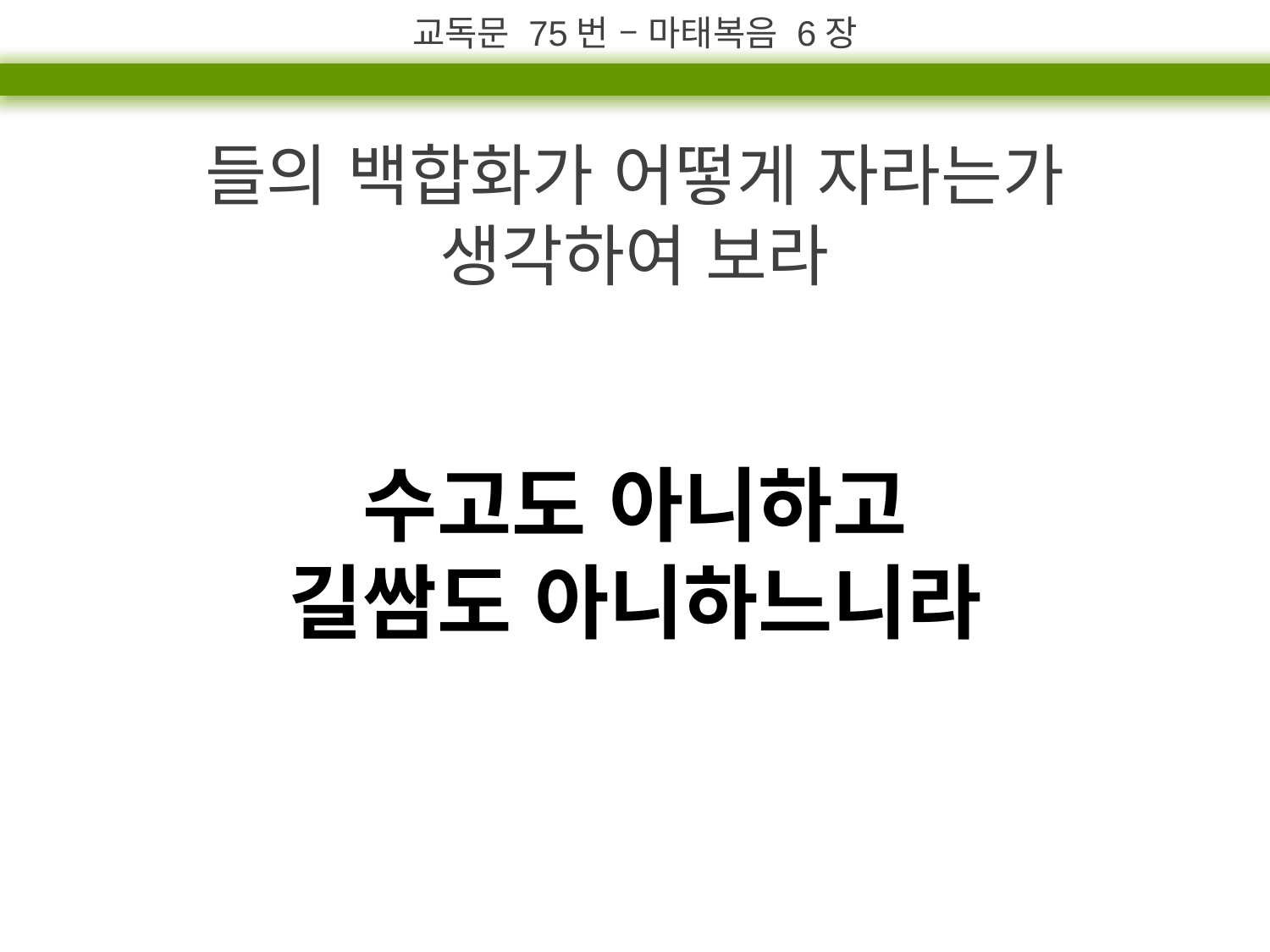

교독문 75번 – 마태복음 6장

들의 백합화가 어떻게 자라는가
생각하여 보라
수고도 아니하고
길쌈도 아니하느니라